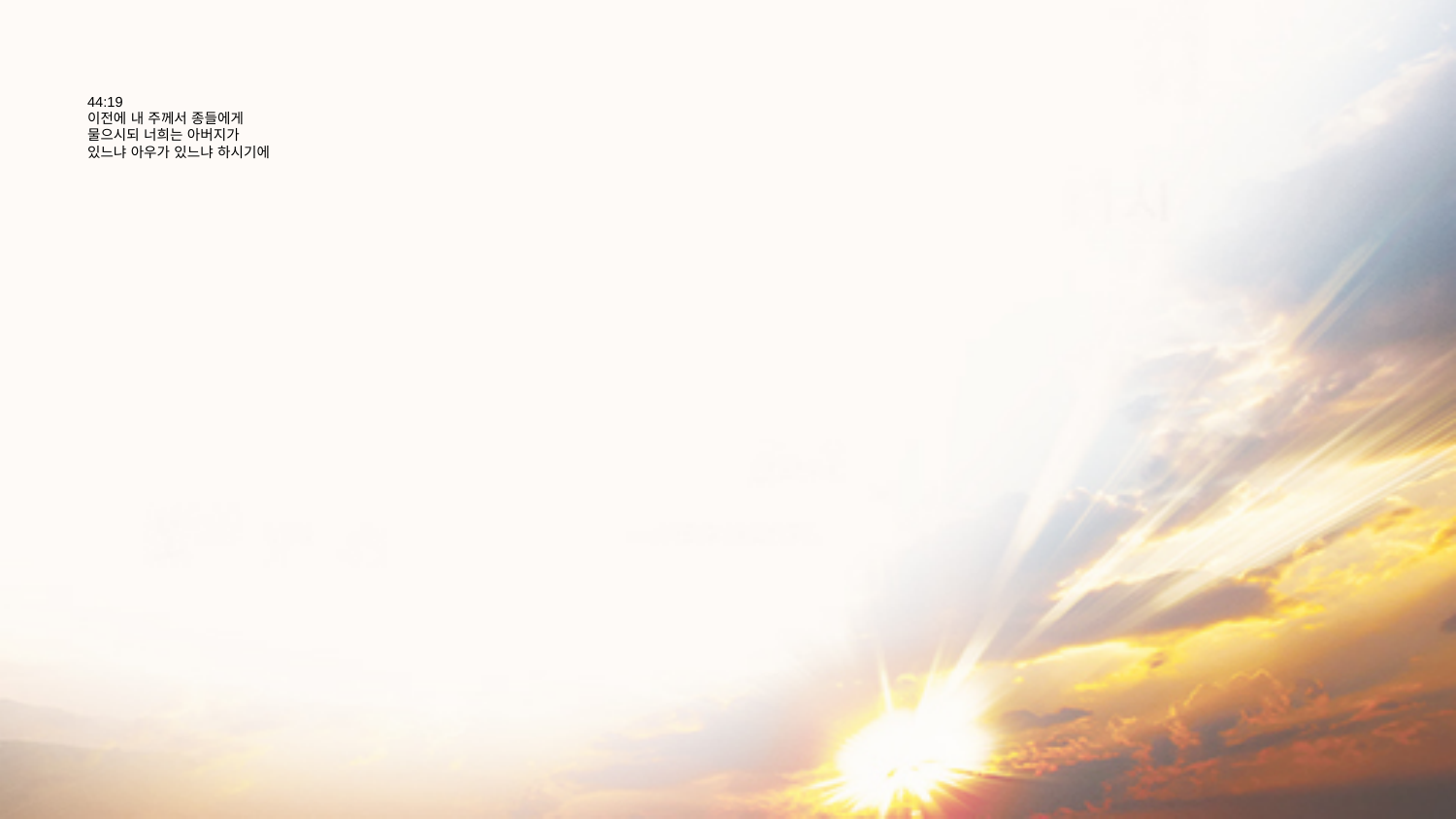

# 44:19 이전에 내 주께서 종들에게 물으시되 너희는 아버지가 있느냐 아우가 있느냐 하시기에